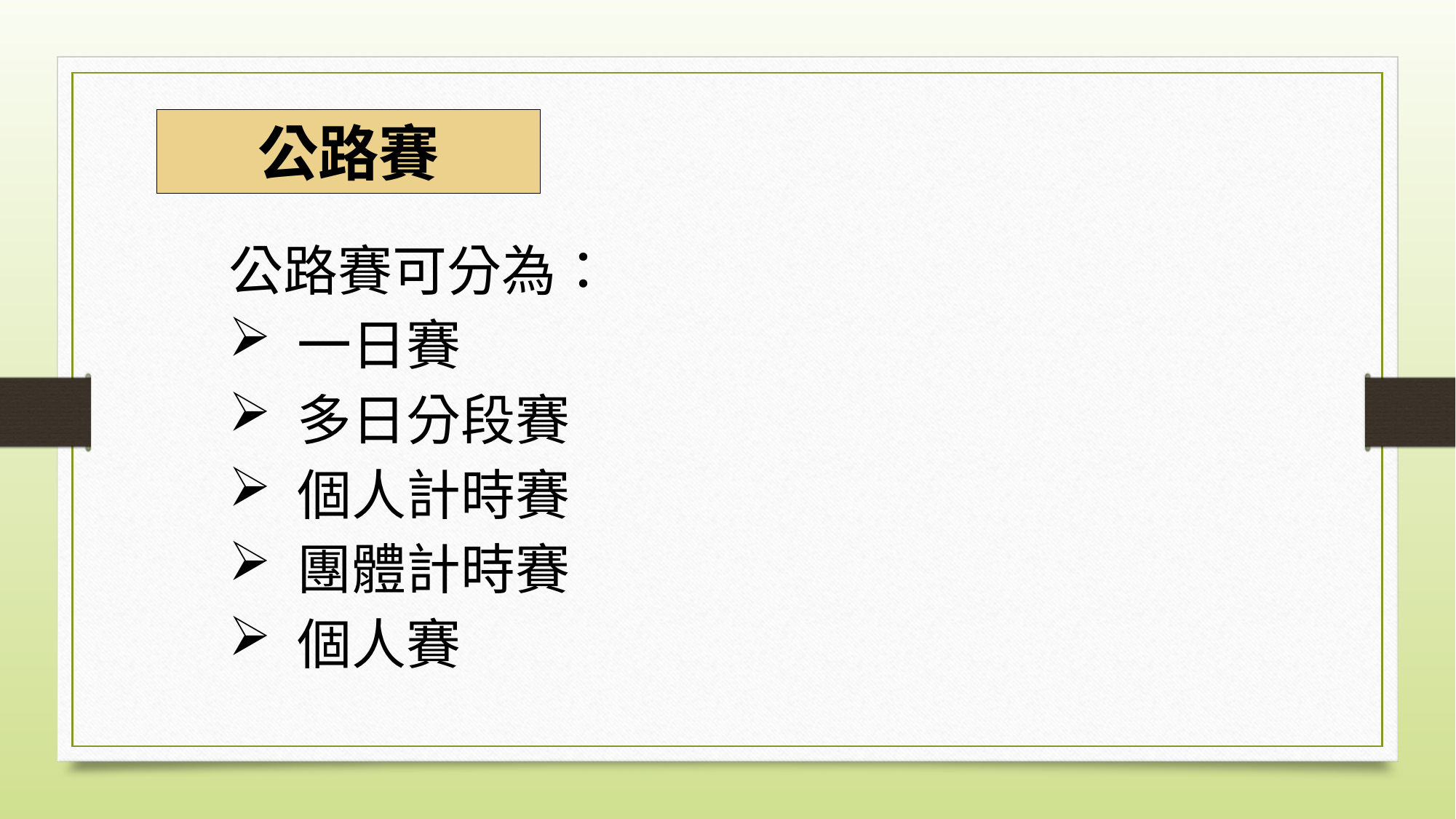

公路賽
公路賽可分為：
一日賽
多日分段賽
個人計時賽
團體計時賽
個人賽